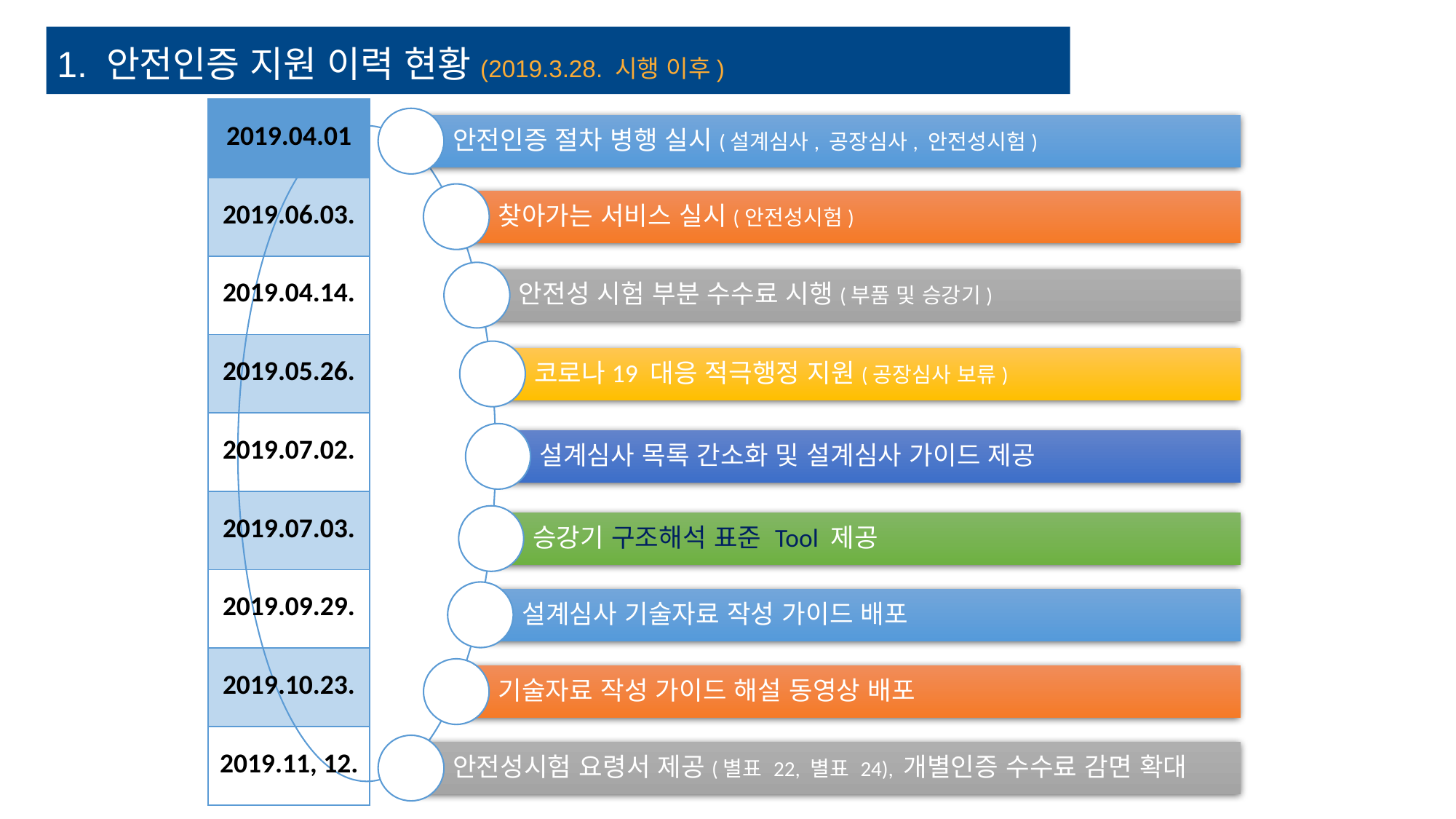

1. 안전인증 지원 이력 현황(2019.3.28. 시행 이후)

| 2019.04.01 |
| --- |
| 2019.06.03. |
| 2019.04.14. |
| 2019.05.26. |
| 2019.07.02. |
| 2019.07.03. |
| 2019.09.29. |
| 2019.10.23. |
| 2019.11, 12. |

안전인증 절차 병행 실시(설계심사, 공장심사, 안전성시험)

찾아가는 서비스 실시(안전성시험)

안전성 시험 부분 수수료 시행(부품 및 승강기)

코로나19 대응 적극행정 지원(공장심사 보류)

설계심사 목록 간소화 및 설계심사 가이드 제공

승강기 구조해석 표준 Tool 제공

설계심사 기술자료 작성 가이드 배포

기술자료 작성 가이드 해설 동영상 배포

안전성시험 요령서 제공(별표 22, 별표 24), 개별인증 수수료 감면 확대